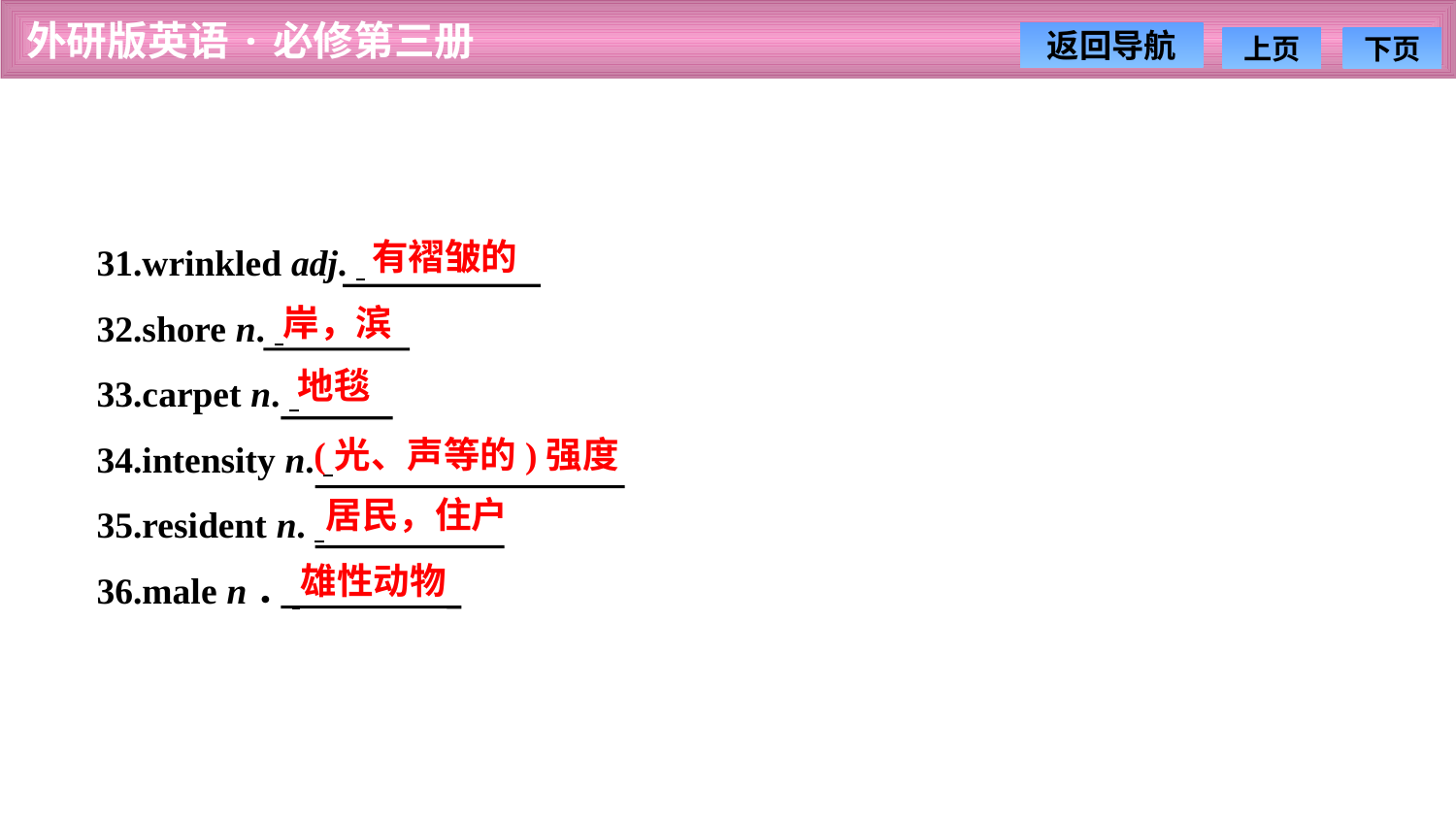

31.wrinkled adj.
32.shore n.
33.carpet n.
34.intensity n.
35.resident n.
36.male n．
有褶皱的

岸，滨

地毯

(光、声等的)强度
居民，住户

雄性动物